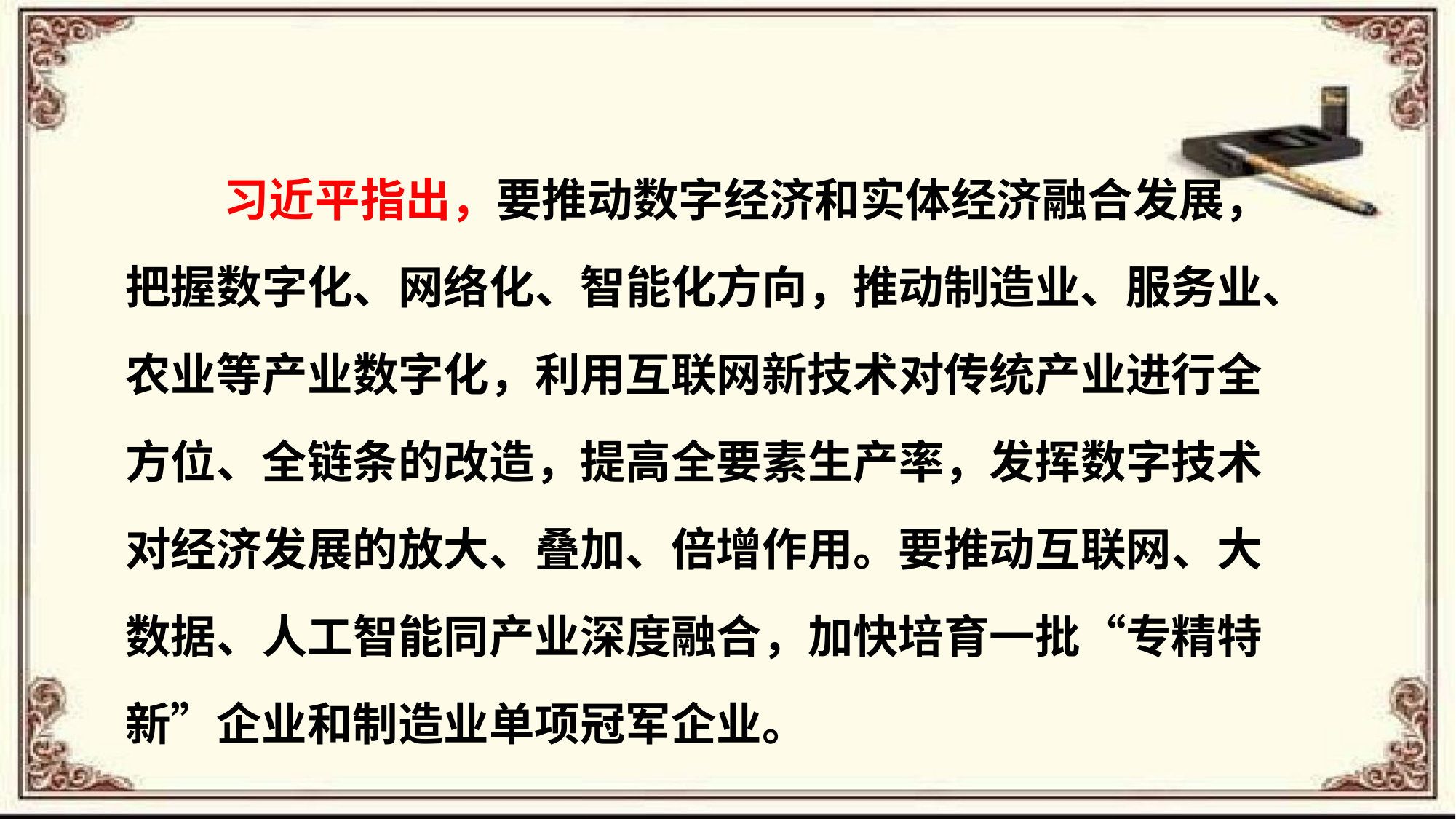

习近平指出，要推动数字经济和实体经济融合发展，把握数字化、网络化、智能化方向，推动制造业、服务业、农业等产业数字化，利用互联网新技术对传统产业进行全方位、全链条的改造，提高全要素生产率，发挥数字技术对经济发展的放大、叠加、倍增作用。要推动互联网、大数据、人工智能同产业深度融合，加快培育一批“专精特新”企业和制造业单项冠军企业。